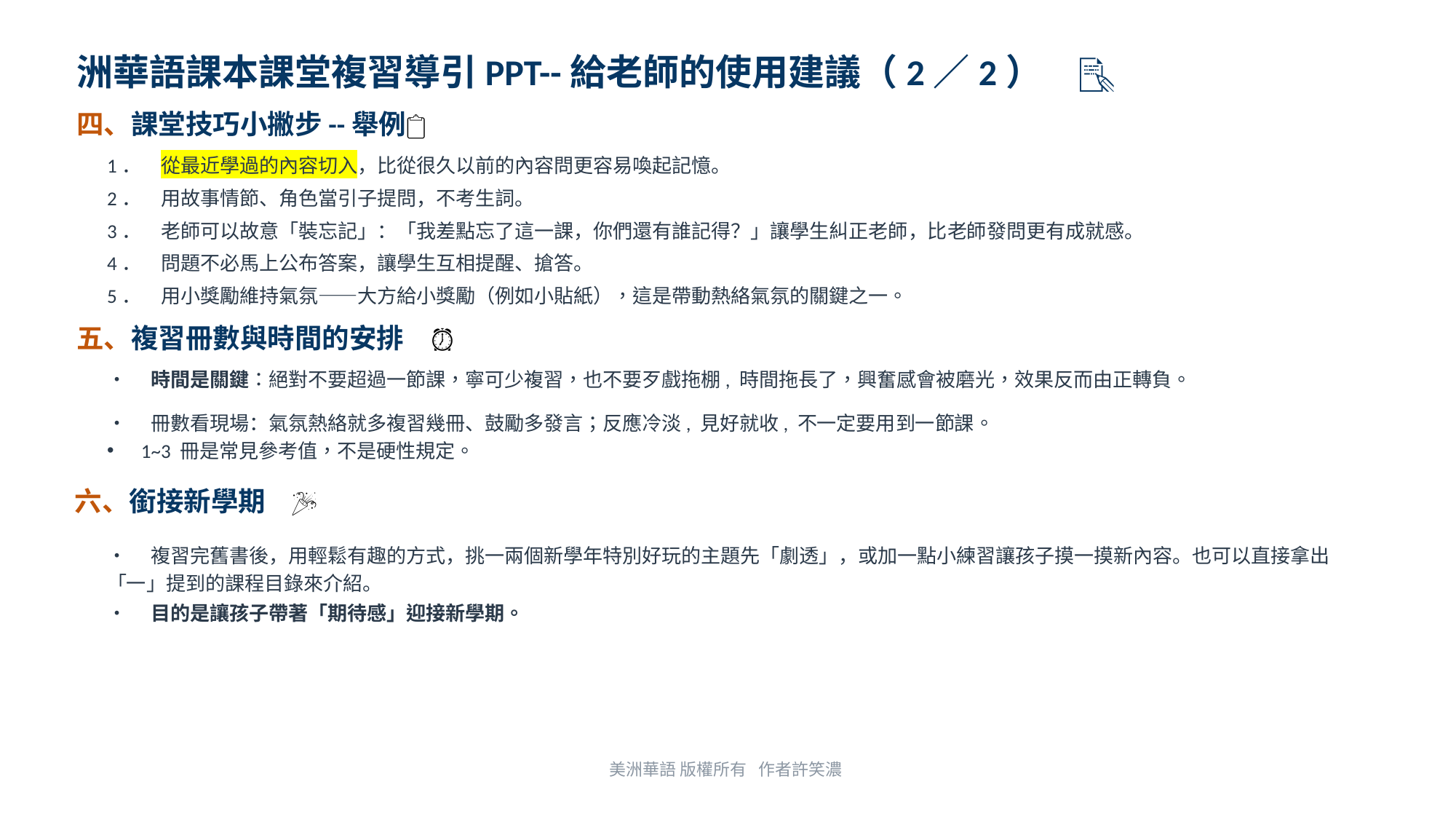

洲華語課本課堂複習導引PPT--給老師的使用建議（2／2）　📝
四、課堂技巧小撇步--舉例📋
1．　從最近學過的內容切入，比從很久以前的內容問更容易喚起記憶。
2．　用故事情節、角色當引子提問，不考生詞。
3．　老師可以故意「裝忘記」：「我差點忘了這一課，你們還有誰記得？」讓學生糾正老師，比老師發問更有成就感。
4．　問題不必馬上公布答案，讓學生互相提醒、搶答。
5．　用小獎勵維持氣氛——大方給小獎勵（例如小貼紙），這是帶動熱絡氣氛的關鍵之一。
五、複習冊數與時間的安排　⏰
•　時間是關鍵：絕對不要超過一節課，寧可少複習，也不要歹戲拖棚, 時間拖長了，興奮感會被磨光，效果反而由正轉負。
•　冊數看現場：氣氛熱絡就多複習幾冊、鼓勵多發言；反應冷淡, 見好就收, 不一定要用到一節課。
1~3 冊是常見參考值，不是硬性規定。
六、銜接新學期　🎉
•　複習完舊書後，用輕鬆有趣的方式，挑一兩個新學年特別好玩的主題先「劇透」，或加一點小練習讓孩子摸一摸新內容。也可以直接拿出「一」提到的課程目錄來介紹。

•　目的是讓孩子帶著「期待感」迎接新學期。
美洲華語 版權所有   作者許笑濃